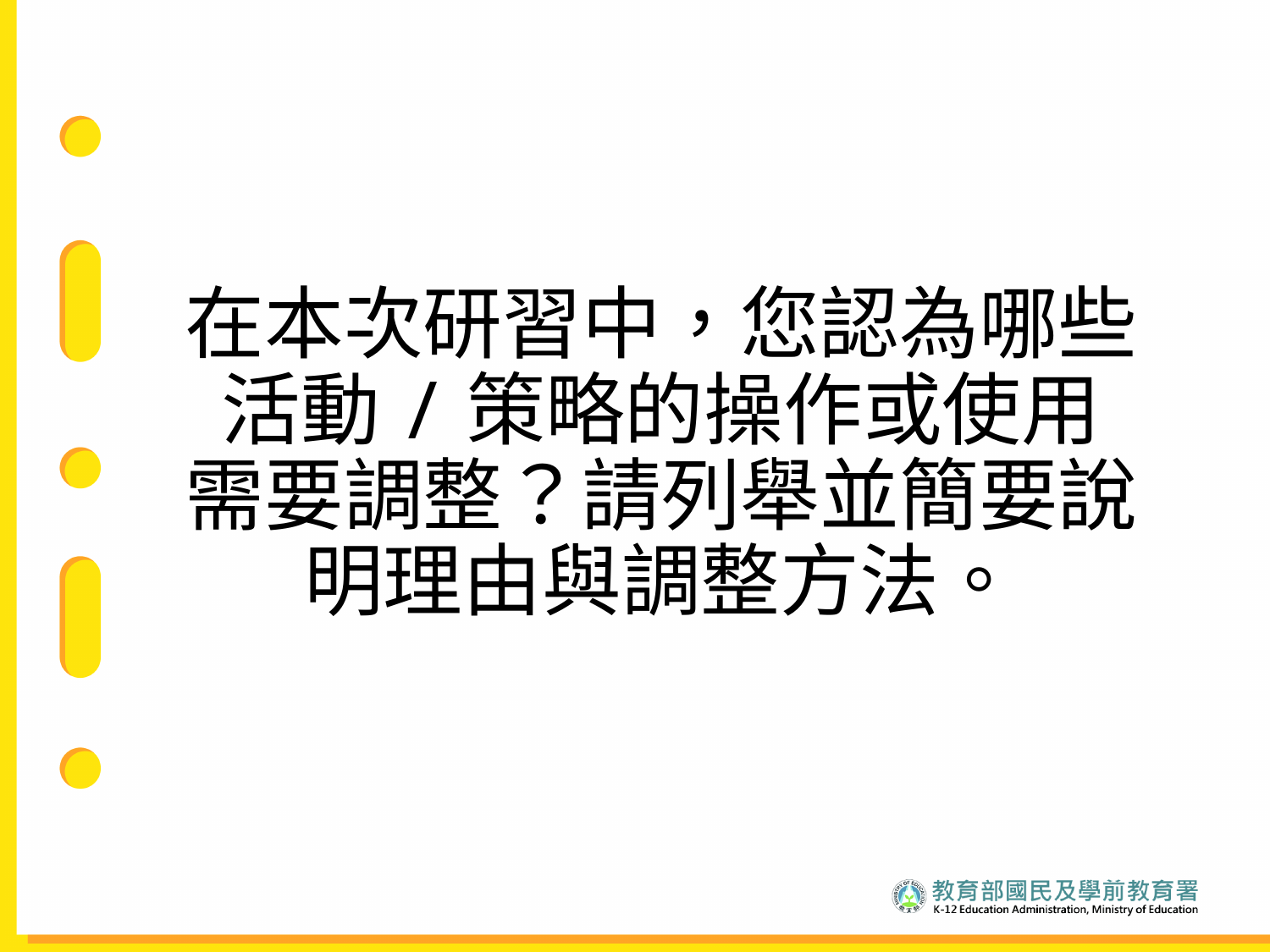

# 在本次研習中，您認為哪些活動/策略的操作或使用需要調整？請列舉並簡要說明理由與調整方法。